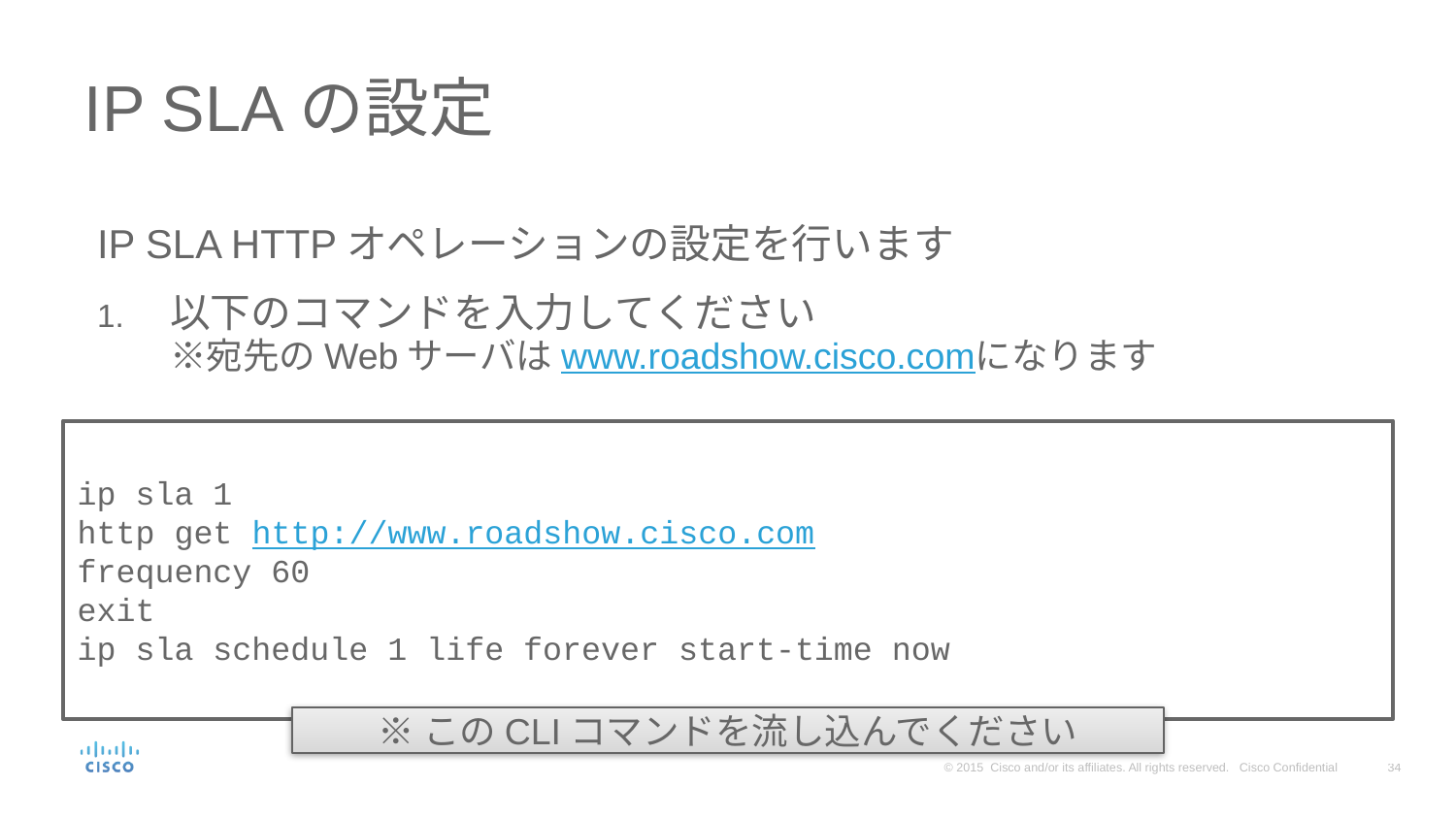

# IP SLAの設定
IP SLA HTTPオペレーションの設定を行います
以下のコマンドを入力してください
※宛先のWebサーバはwww.roadshow.cisco.comになります
ip sla 1
http get http://www.roadshow.cisco.com
frequency 60
exit
ip sla schedule 1 life forever start-time now
※このCLIコマンドを流し込んでください